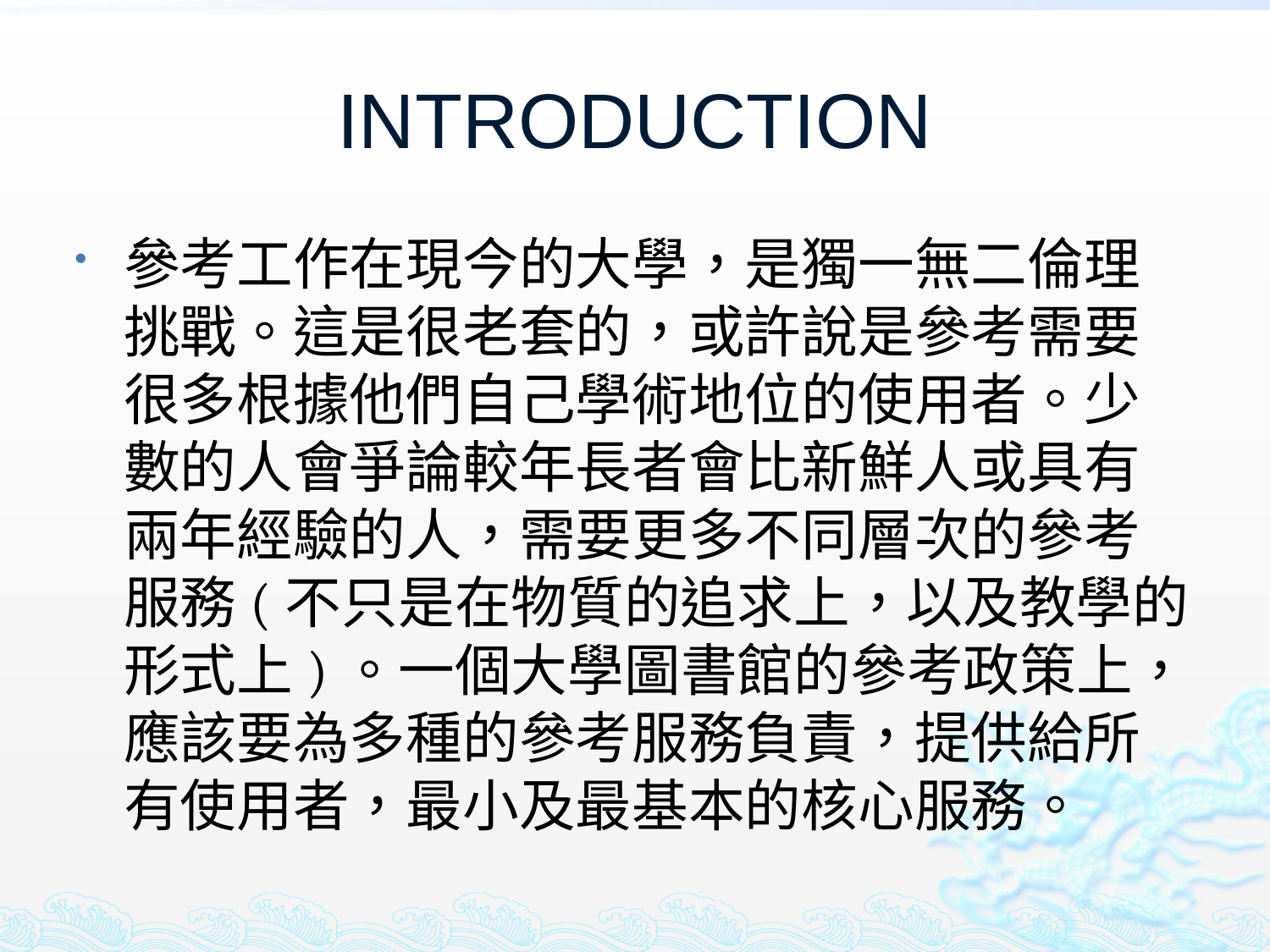

# INTRODUCTION
參考工作在現今的大學，是獨一無二倫理挑戰。這是很老套的，或許說是參考需要很多根據他們自己學術地位的使用者。少數的人會爭論較年長者會比新鮮人或具有兩年經驗的人，需要更多不同層次的參考服務(不只是在物質的追求上，以及教學的形式上)。一個大學圖書館的參考政策上，應該要為多種的參考服務負責，提供給所有使用者，最小及最基本的核心服務。